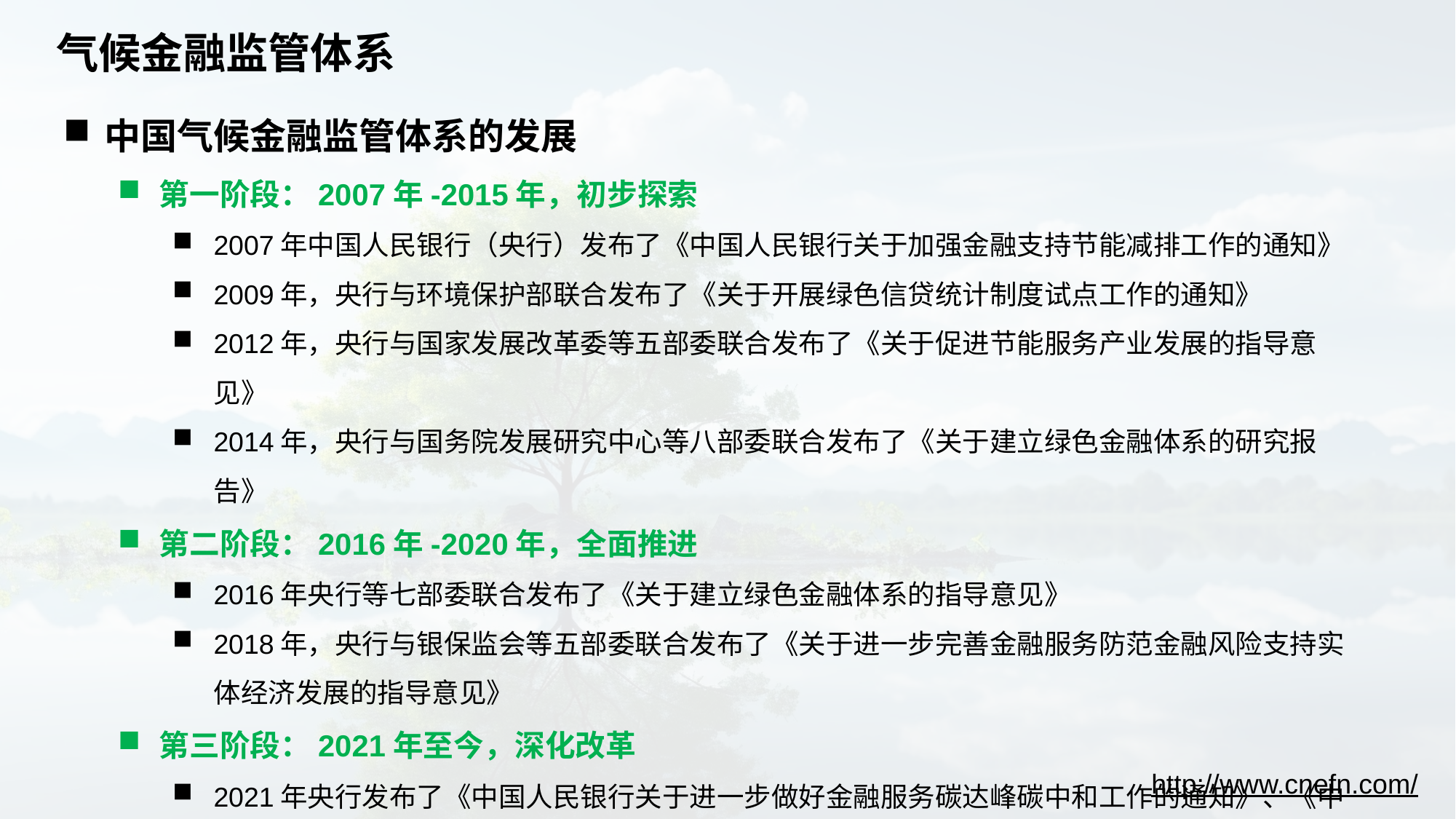

# 气候金融监管体系
中国气候金融监管体系的发展
第一阶段：2007年-2015年，初步探索
2007年中国人民银行（央行）发布了《中国人民银行关于加强金融支持节能减排工作的通知》
2009年，央行与环境保护部联合发布了《关于开展绿色信贷统计制度试点工作的通知》
2012年，央行与国家发展改革委等五部委联合发布了《关于促进节能服务产业发展的指导意见》
2014年，央行与国务院发展研究中心等八部委联合发布了《关于建立绿色金融体系的研究报告》
第二阶段：2016年-2020年，全面推进
2016年央行等七部委联合发布了《关于建立绿色金融体系的指导意见》
2018年，央行与银保监会等五部委联合发布了《关于进一步完善金融服务防范金融风险支持实体经济发展的指导意见》
第三阶段：2021年至今，深化改革
2021年央行发布了《中国人民银行关于进一步做好金融服务碳达峰碳中和工作的通知》、《中国人民银行关于开展绿色金融评估激励试点工作的通知》，央行与生态环境部等六部委联合发布了《关于开展气候信息披露试点工作的通知》